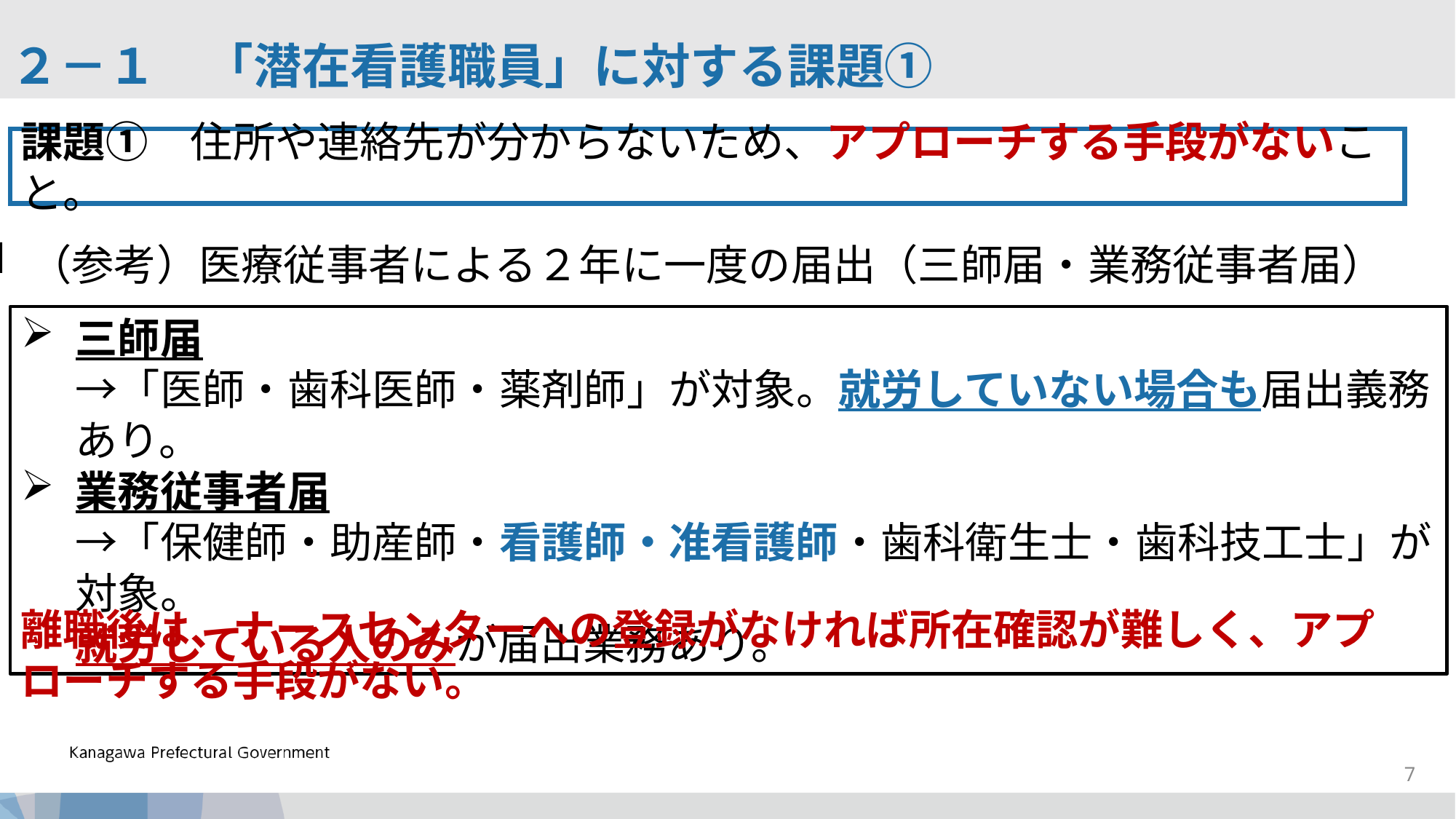

２－１　「潜在看護職員」に対する課題①
課題①　住所や連絡先が分からないため、アプローチする手段がないこと。
（参考）医療従事者による２年に一度の届出（三師届・業務従事者届）
三師届
→「医師・歯科医師・薬剤師」が対象。就労していない場合も届出義務あり。
業務従事者届
→「保健師・助産師・看護師・准看護師・歯科衛生士・歯科技工士」が対象。
就労している人のみが届出業務あり。
離職後は、ナースセンターへの登録がなければ所在確認が難しく、アプローチする手段がない。
7